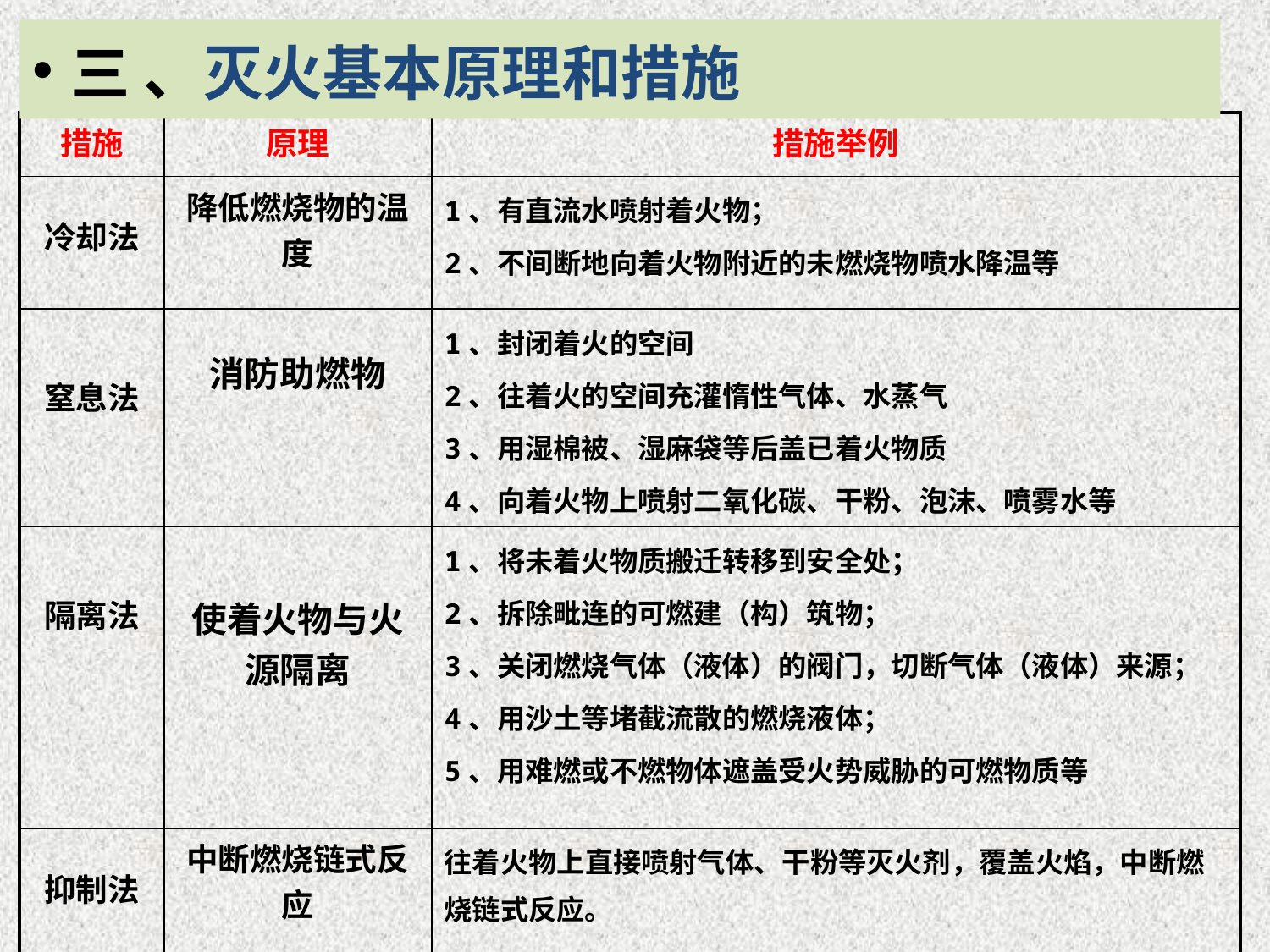

三 、灭火基本原理和措施

| 措施 | 原理 | 措施举例 |
| --- | --- | --- |
| 冷却法 | 降低燃烧物的温度 | 1、有直流水喷射着火物； 2、不间断地向着火物附近的未燃烧物喷水降温等 |
| 窒息法 | 消防助燃物 | 1、封闭着火的空间 2、往着火的空间充灌惰性气体、水蒸气 3、用湿棉被、湿麻袋等后盖已着火物质 4、向着火物上喷射二氧化碳、干粉、泡沫、喷雾水等 |
| 隔离法 | 使着火物与火源隔离 | 1、将未着火物质搬迁转移到安全处； 2、拆除毗连的可燃建（构）筑物； 3、关闭燃烧气体（液体）的阀门，切断气体（液体）来源； 4、用沙土等堵截流散的燃烧液体； 5、用难燃或不燃物体遮盖受火势威胁的可燃物质等 |
| 抑制法 | 中断燃烧链式反应 | 往着火物上直接喷射气体、干粉等灭火剂，覆盖火焰，中断燃烧链式反应。 |